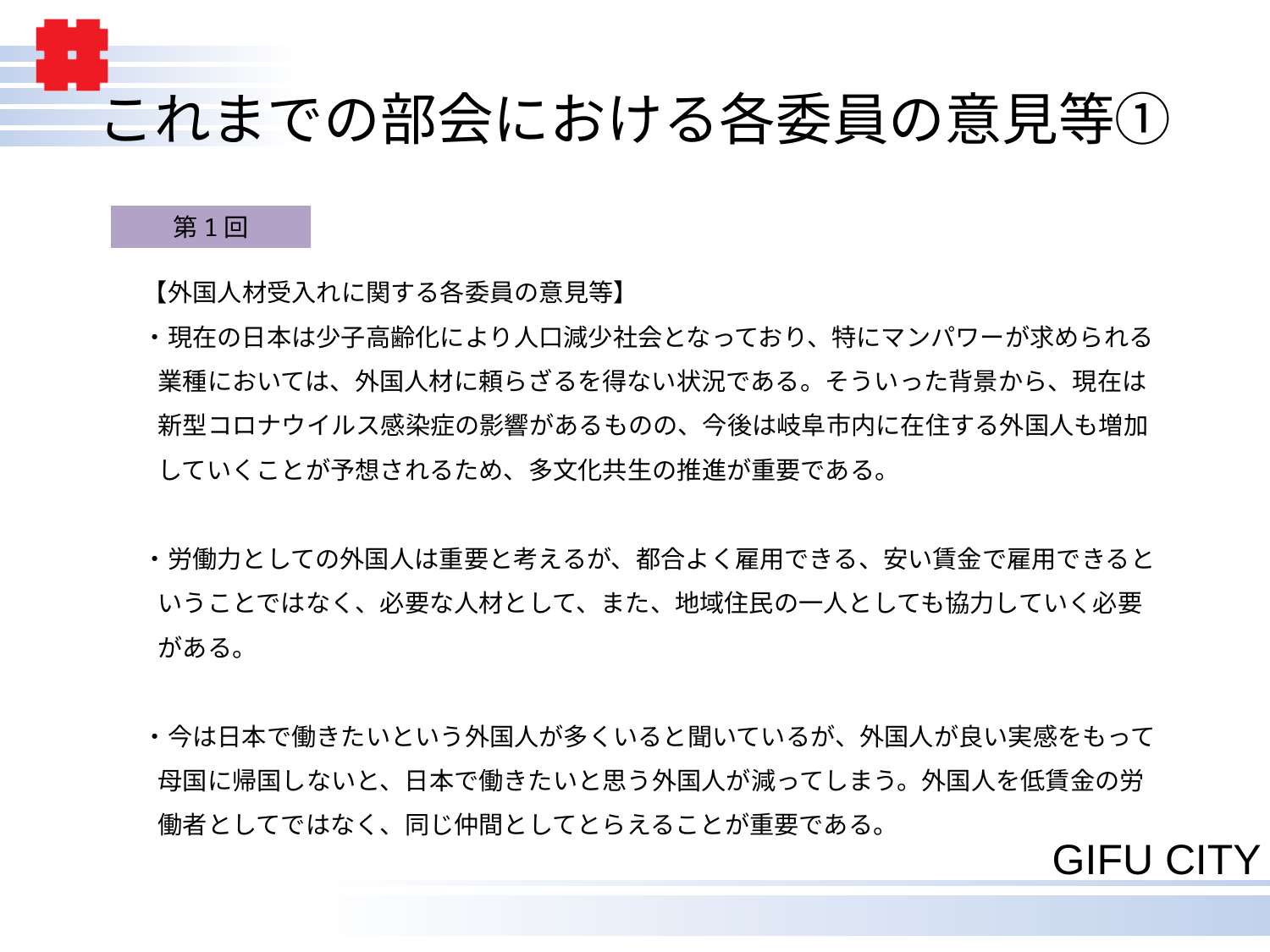

# これまでの部会における各委員の意見等①
第1回
【外国人材受入れに関する各委員の意見等】
・現在の日本は少子高齢化により人口減少社会となっており、特にマンパワーが求められる業種においては、外国人材に頼らざるを得ない状況である。そういった背景から、現在は新型コロナウイルス感染症の影響があるものの、今後は岐阜市内に在住する外国人も増加していくことが予想されるため、多文化共生の推進が重要である。

・労働力としての外国人は重要と考えるが、都合よく雇用できる、安い賃金で雇用できるということではなく、必要な人材として、また、地域住民の一人としても協力していく必要がある。

・今は日本で働きたいという外国人が多くいると聞いているが、外国人が良い実感をもって母国に帰国しないと、日本で働きたいと思う外国人が減ってしまう。外国人を低賃金の労働者としてではなく、同じ仲間としてとらえることが重要である。
4